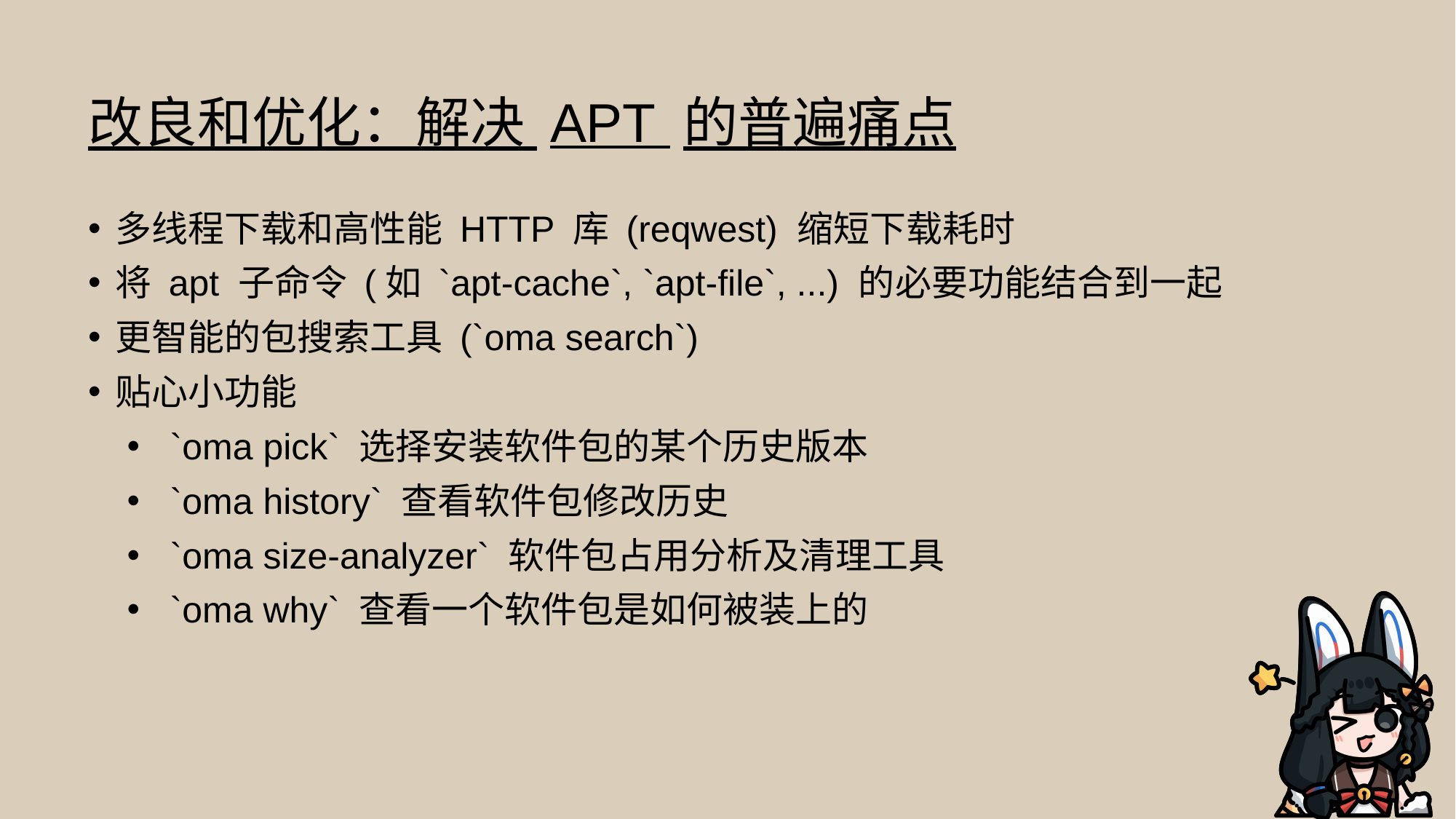

# 改良和优化：解决 APT 的普遍痛点
多线程下载和高性能 HTTP 库 (reqwest) 缩短下载耗时
将 apt 子命令 (如 `apt-cache`, `apt-file`, ...) 的必要功能结合到一起
更智能的包搜索工具 (`oma search`)
贴心小功能
`oma pick` 选择安装软件包的某个历史版本
`oma history` 查看软件包修改历史
`oma size-analyzer` 软件包占用分析及清理工具
`oma why` 查看一个软件包是如何被装上的